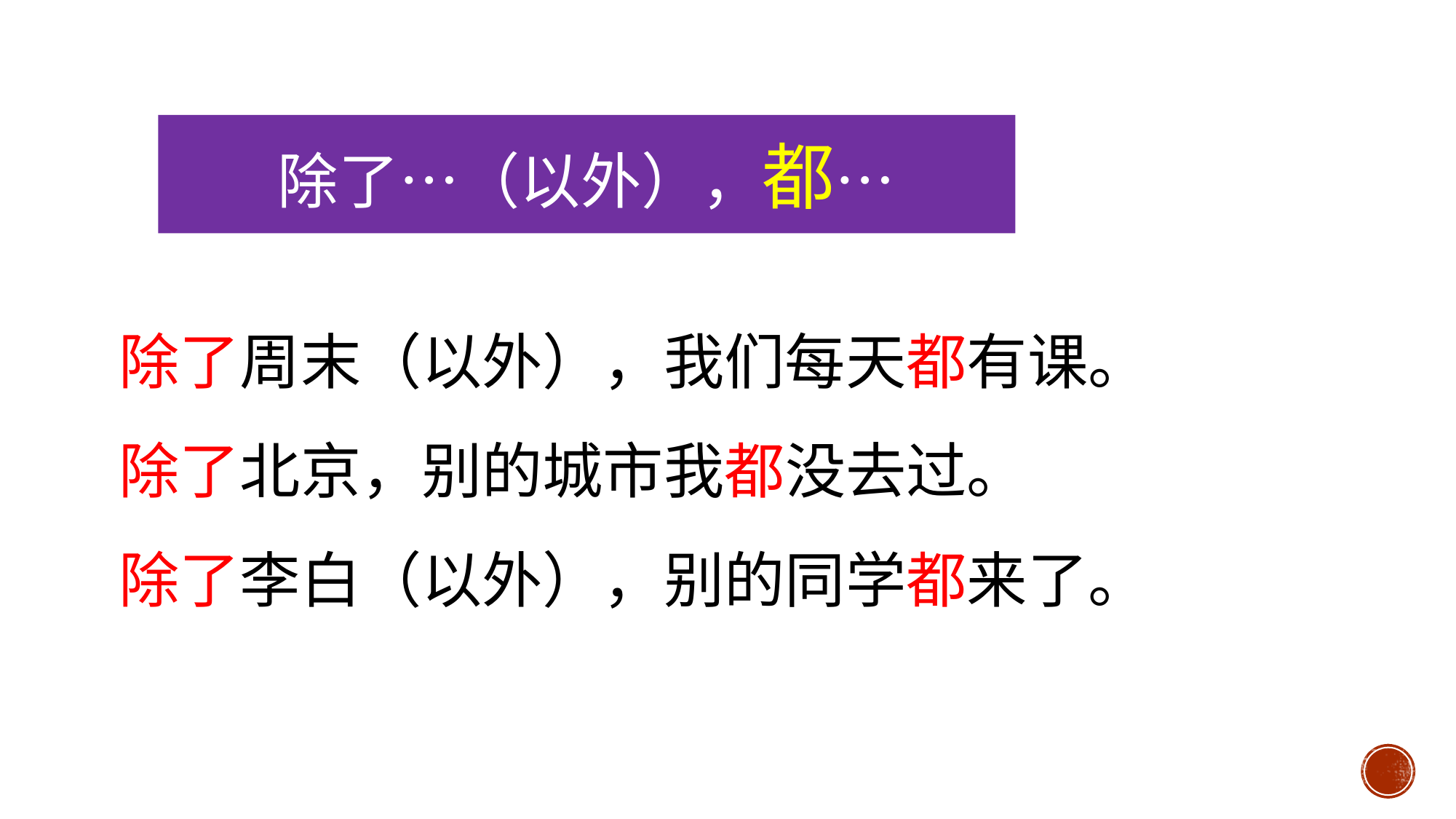

除了…（以外），都…
除了周末（以外），我们每天都有课。
除了北京，别的城市我都没去过。
除了李白（以外），别的同学都来了。